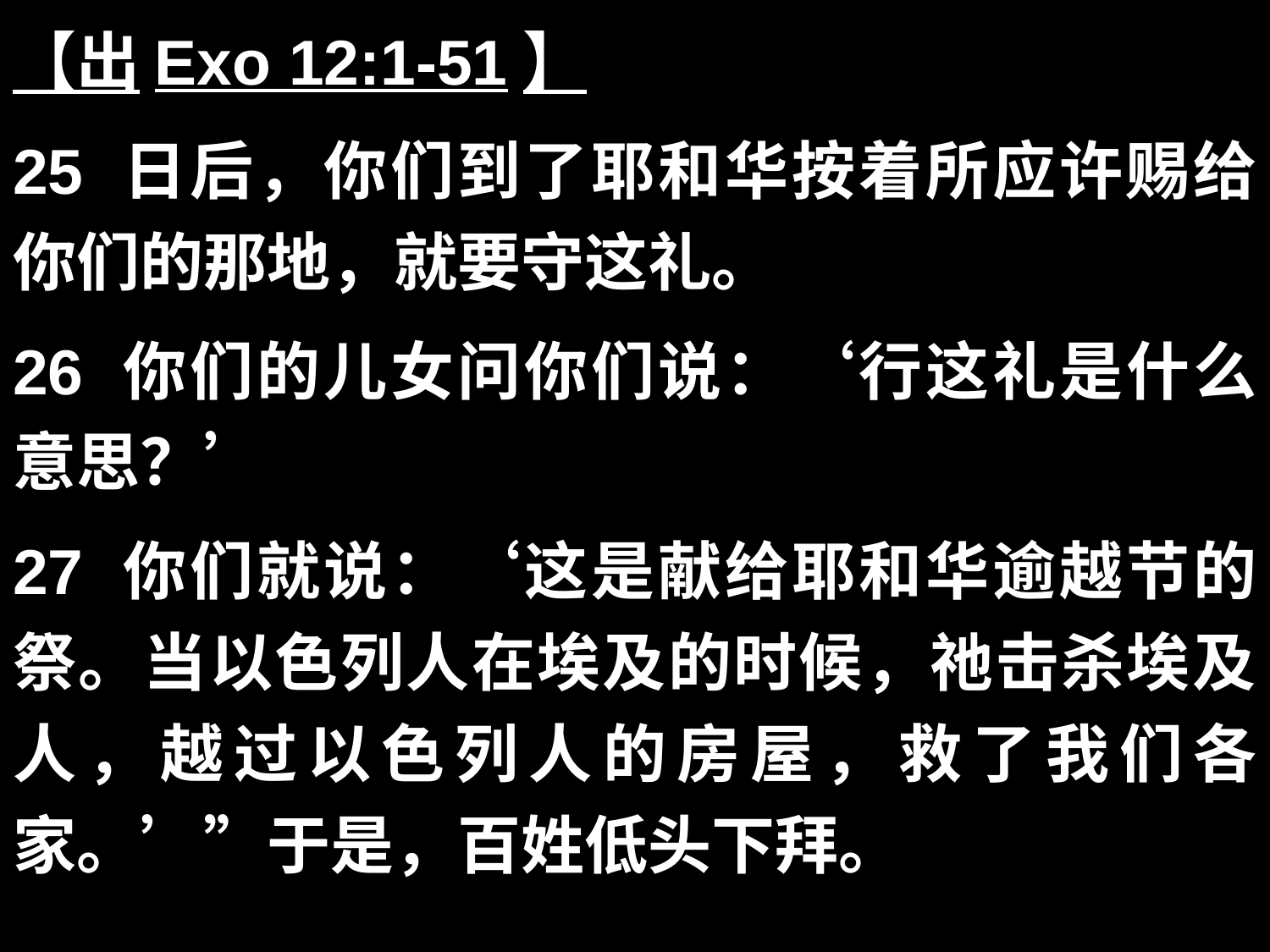

【出Exo 12:1-51】
25 日后，你们到了耶和华按着所应许赐给你们的那地，就要守这礼。
26 你们的儿女问你们说：‘行这礼是什么意思？’
27 你们就说：‘这是献给耶和华逾越节的祭。当以色列人在埃及的时候，祂击杀埃及人，越过以色列人的房屋，救了我们各家。’”于是，百姓低头下拜。